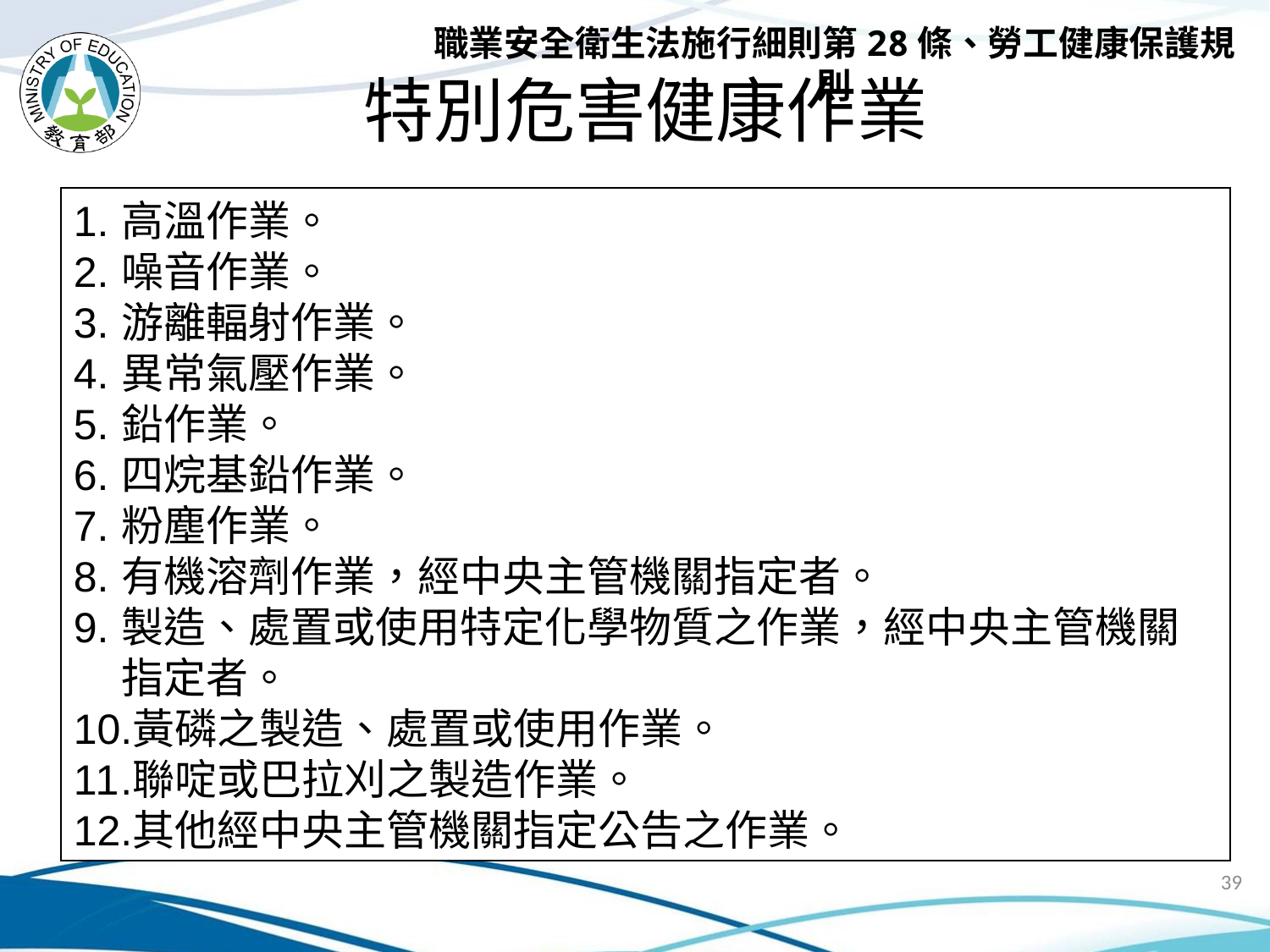

職業安全衛生法施行細則第28條、勞工健康保護規則
# 特別危害健康作業
高溫作業。
噪音作業。
游離輻射作業。
異常氣壓作業。
鉛作業。
四烷基鉛作業。
粉塵作業。
有機溶劑作業，經中央主管機關指定者。
製造、處置或使用特定化學物質之作業，經中央主管機關指定者。
黃磷之製造、處置或使用作業。
聯啶或巴拉刈之製造作業。
其他經中央主管機關指定公告之作業。
39